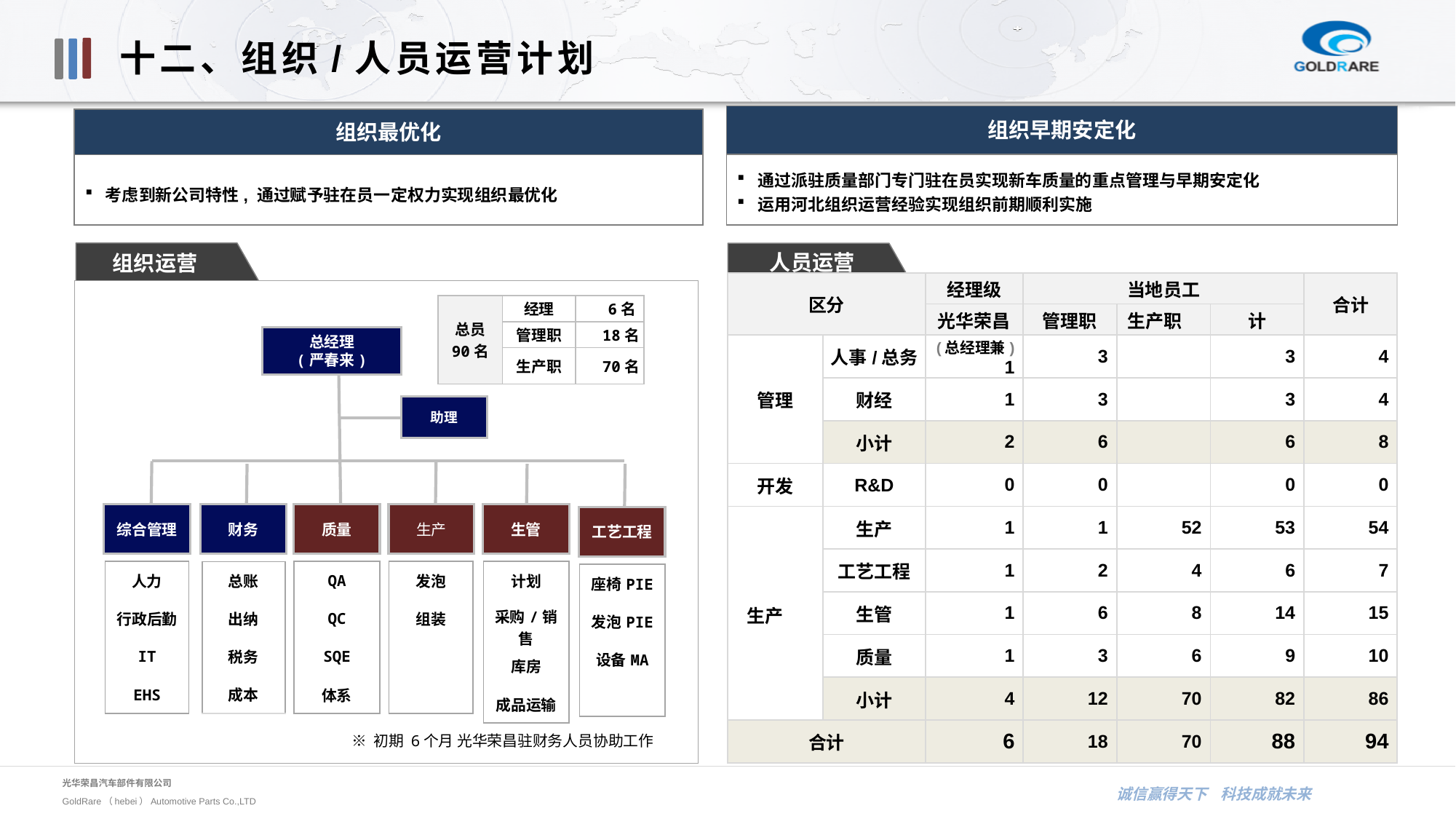

十二、组织/人员运营计划
组织早期安定化
组织最优化
考虑到新公司特性, 通过赋予驻在员一定权力实现组织最优化
通过派驻质量部门专门驻在员实现新车质量的重点管理与早期安定化
运用河北组织运营经验实现组织前期顺利实施

人员运营
组织运营
| 区分 |  | 经理级 | 当地员工 |  |  | 合计 |
| --- | --- | --- | --- | --- | --- | --- |
|  |  | 光华荣昌 | 管理职 | 生产职 | 计 |  |
| 管理 | 人事/总务 | (总经理兼) 1 | 3 |  | 3 | 4 |
|  | 财经 | 1 | 3 |  | 3 | 4 |
|  | 小计 | 2 | 6 |  | 6 | 8 |
| 开发 | R&D | 0 | 0 |  | 0 | 0 |
| 生产 | 生产 | 1 | 1 | 52 | 53 | 54 |
|  | 工艺工程 | 1 | 2 | 4 | 6 | 7 |
|  | 生管 | 1 | 6 | 8 | 14 | 15 |
|  | 质量 | 1 | 3 | 6 | 9 | 10 |
|  | 小计 | 4 | 12 | 70 | 82 | 86 |
| 合计 |  | 6 | 18 | 70 | 88 | 94 |

| 总员 90名 | 经理 | 6名 |
| --- | --- | --- |
|  | 管理职 | 18名 |
|  | 生产职 | 70名 |
总经理
(严春来)
助理
综合管理
财务
质量
生产
生管
工艺工程
| 人力 |
| --- |
| 行政后勤 |
| IT |
| EHS |
| QA |
| --- |
| QC |
| SQE |
| 体系 |
| 发泡 |
| --- |
| 组装 |
|  |
|  |
| 计划 |
| --- |
| 采购/销售 |
| 库房 |
| 成品运输 |
| 总账 |
| --- |
| 出纳 |
| 税务 |
| 成本 |
| 座椅PIE |
| --- |
| 发泡PIE |
| 设备MA |
|  |
※ 初期 6个月 光华荣昌驻财务人员协助工作